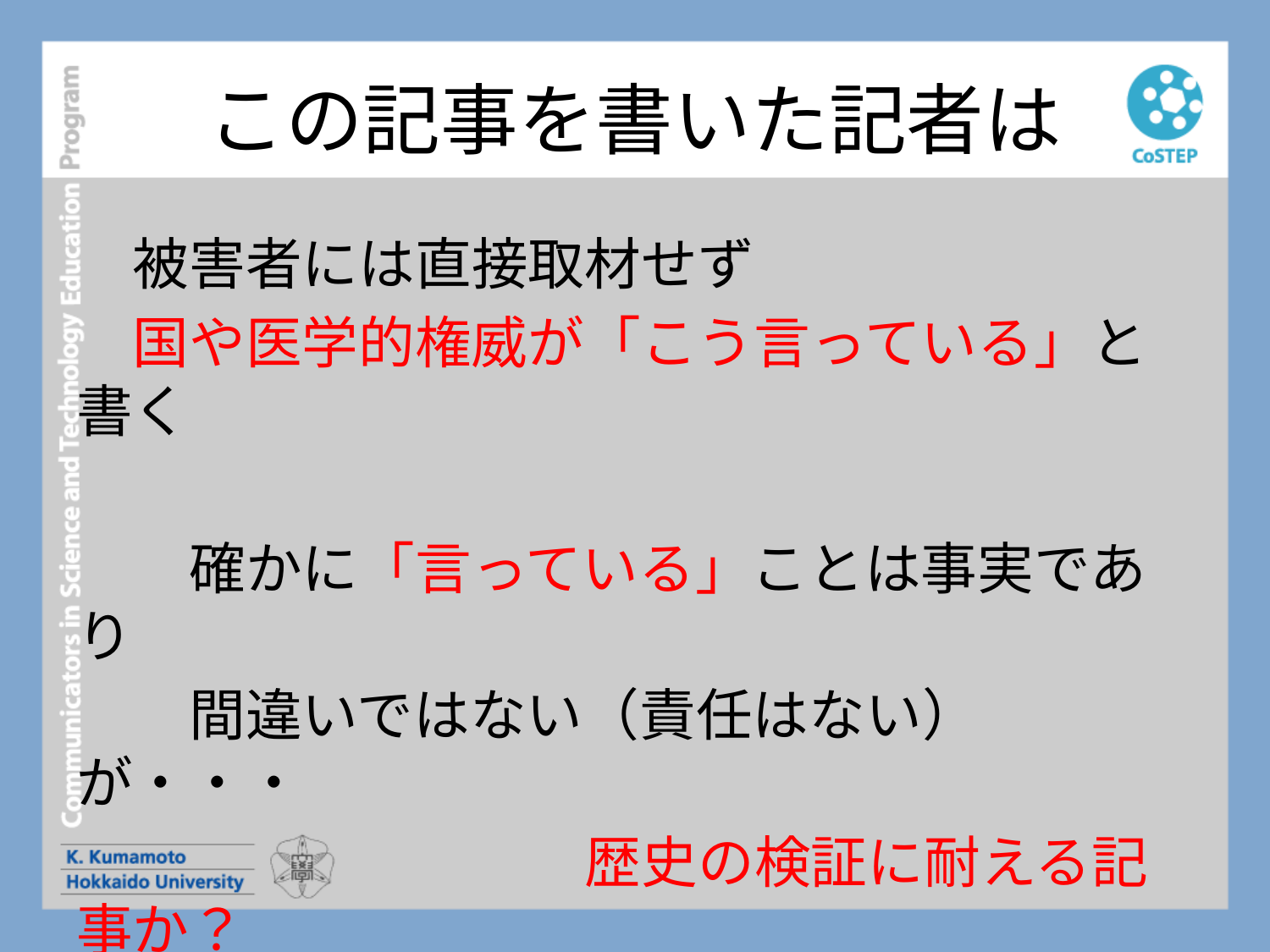

# この記事を書いた記者は
　被害者には直接取材せず
　国や医学的権威が「こう言っている」と書く

　　確かに「言っている」ことは事実であり
　　間違いではない（責任はない）が・・・
　　　　　　　　　歴史の検証に耐える記事か？